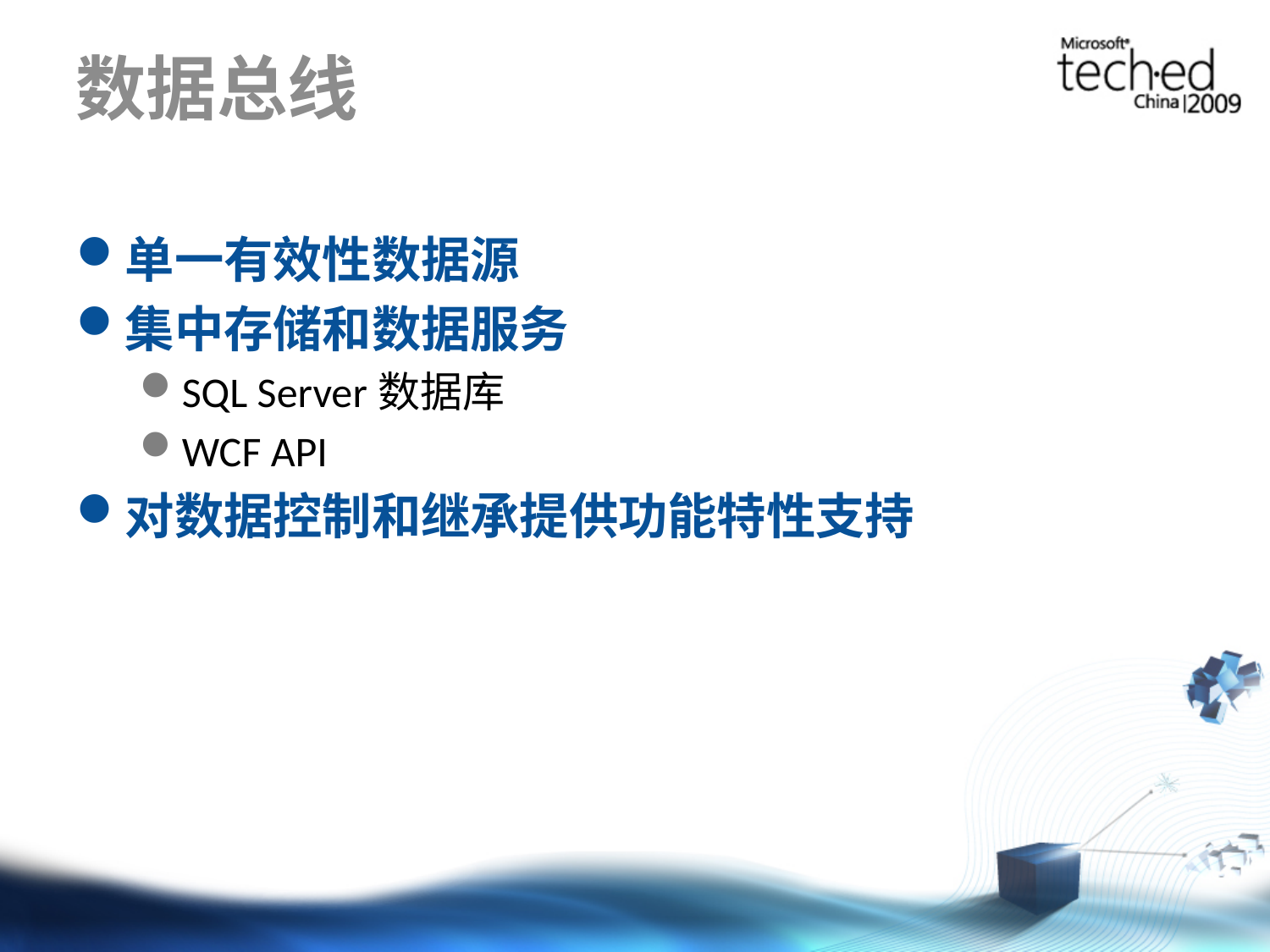

# 数据总线
单一有效性数据源
集中存储和数据服务
SQL Server数据库
WCF API
对数据控制和继承提供功能特性支持